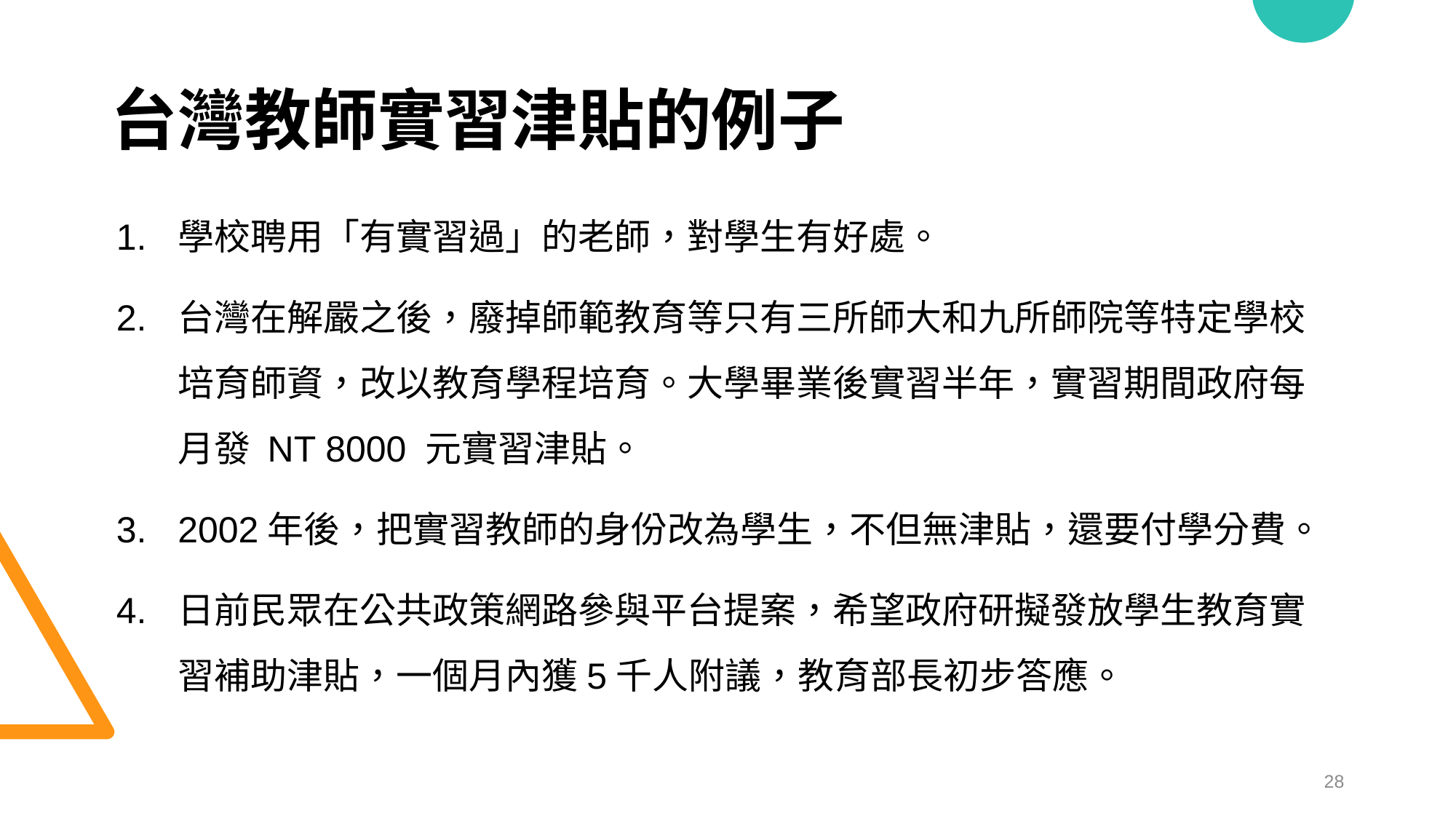

# 台灣教師實習津貼的例子
學校聘用「有實習過」的老師，對學生有好處。
台灣在解嚴之後，廢掉師範教育等只有三所師大和九所師院等特定學校培育師資，改以教育學程培育。大學畢業後實習半年，實習期間政府每月發 NT 8000 元實習津貼。
2002年後，把實習教師的身份改為學生，不但無津貼，還要付學分費。
日前民眾在公共政策網路參與平台提案，希望政府研擬發放學生教育實習補助津貼，一個月內獲5千人附議，教育部長初步答應。

28